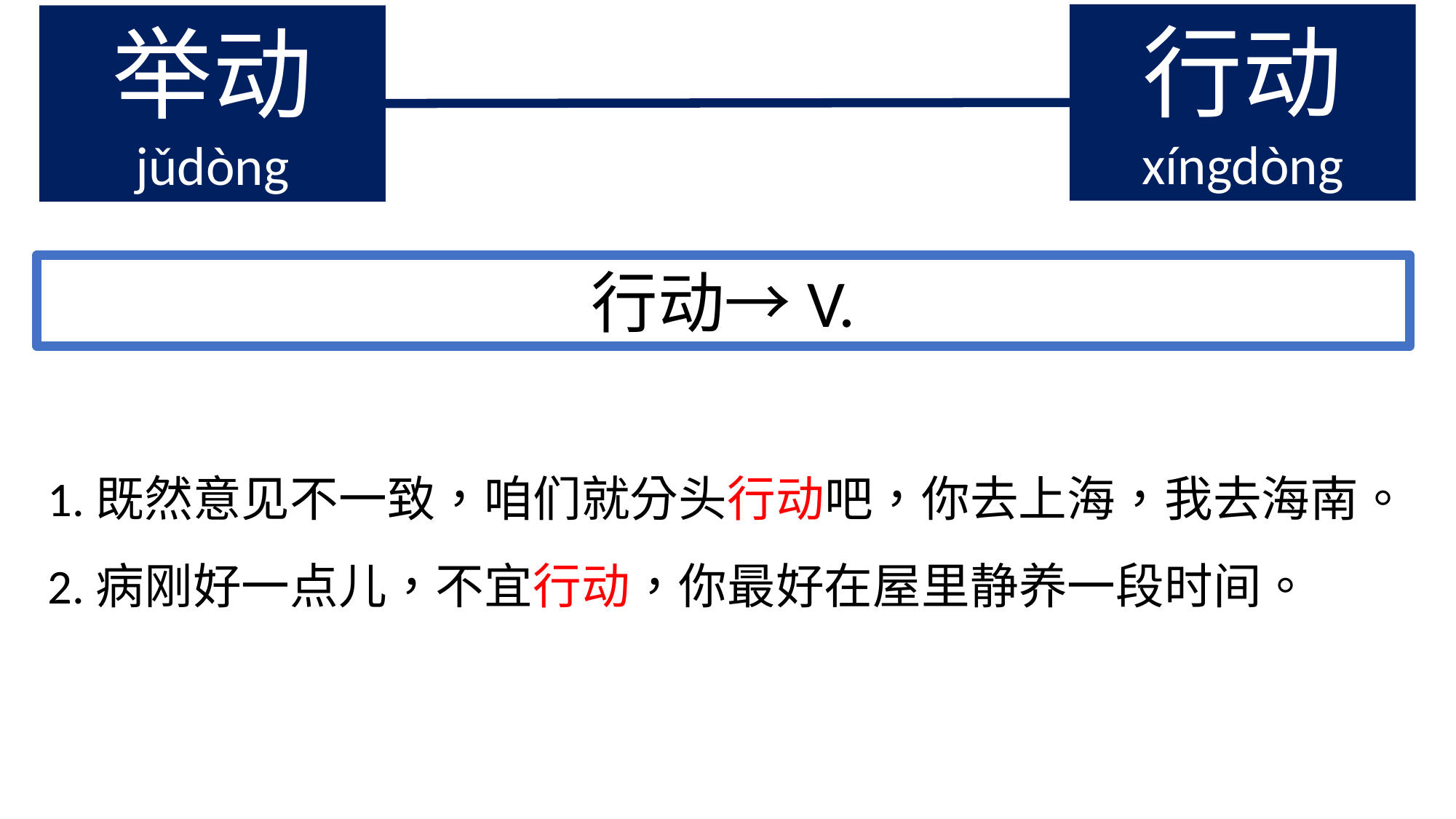

行动
xíngdòng
举动
jǔdòng
行动→V.
1.既然意见不一致，咱们就分头行动吧，你去上海，我去海南。
2.病刚好一点儿，不宜行动，你最好在屋里静养一段时间。